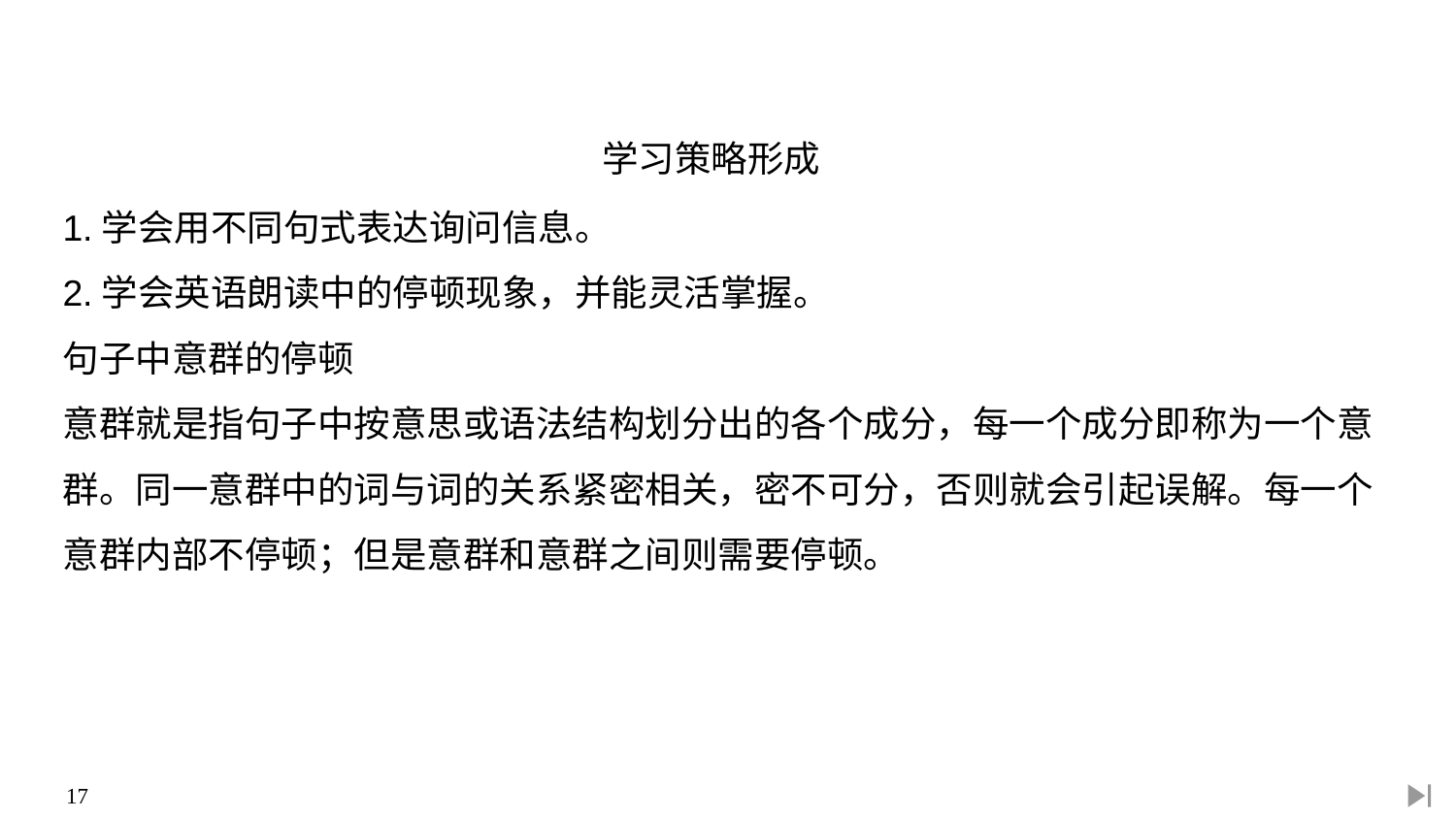

学习策略形成
1.学会用不同句式表达询问信息。
2.学会英语朗读中的停顿现象，并能灵活掌握。
句子中意群的停顿
意群就是指句子中按意思或语法结构划分出的各个成分，每一个成分即称为一个意群。同一意群中的词与词的关系紧密相关，密不可分，否则就会引起误解。每一个意群内部不停顿；但是意群和意群之间则需要停顿。